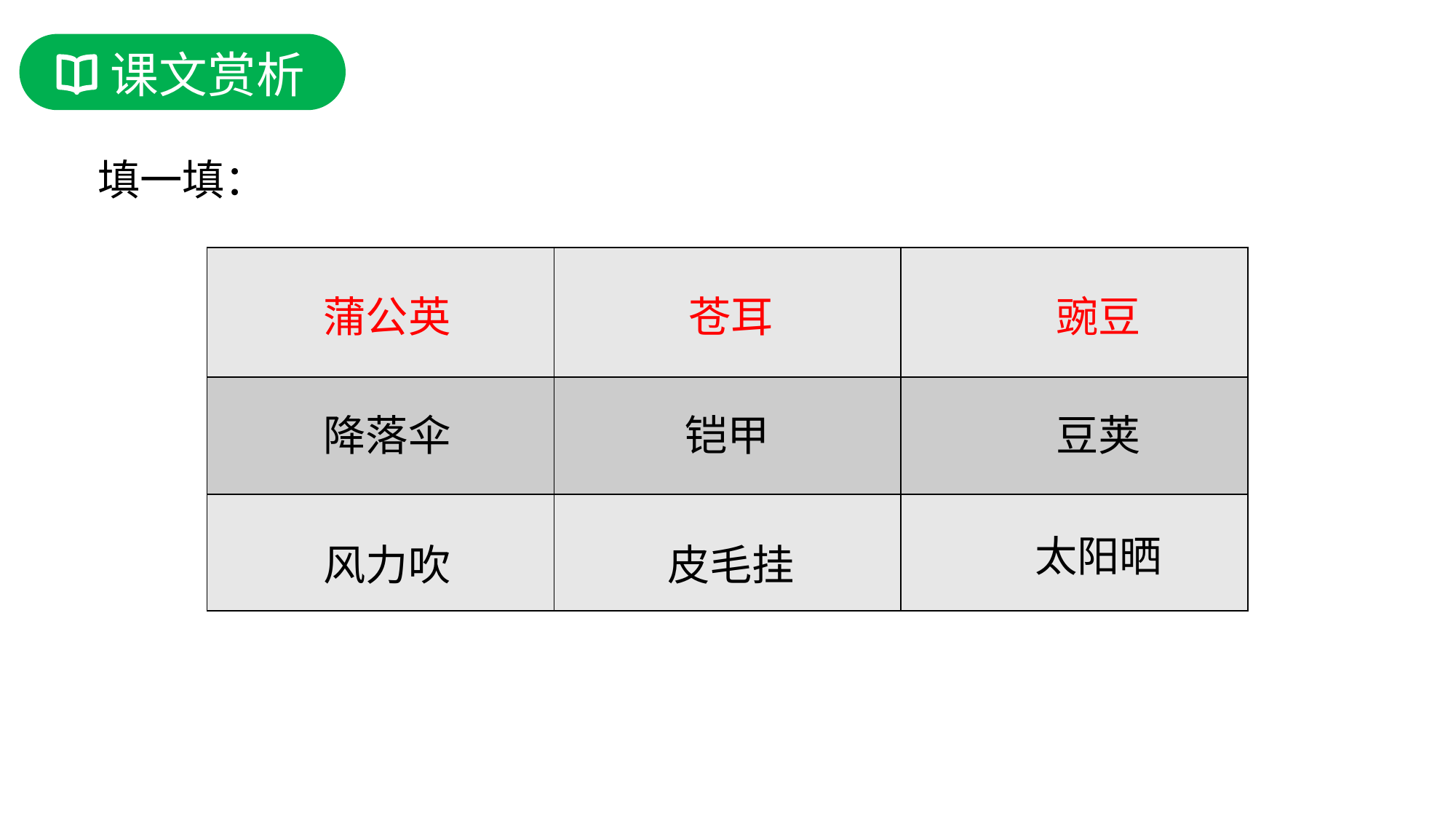

课文赏析

填一填：
|  |  |  |
| --- | --- | --- |
|  |  |  |
|  |  |  |
蒲公英
苍耳
豌豆
降落伞
铠甲
豆荚
太阳晒
风力吹
皮毛挂